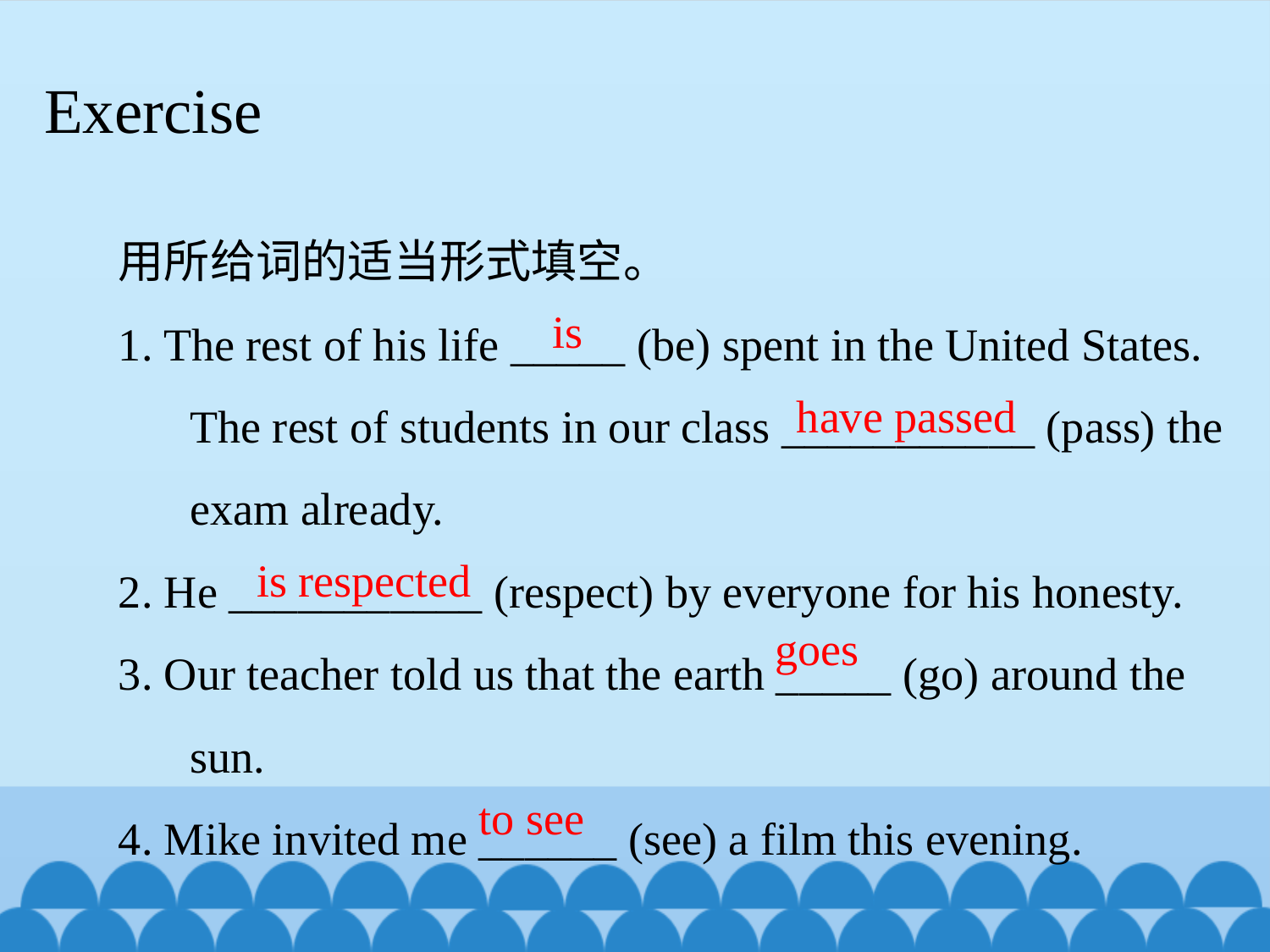

Exercise
用所给词的适当形式填空。
1. The rest of his life _____ (be) spent in the United States. The rest of students in our class ___________ (pass) the exam already.
2. He ___________ (respect) by everyone for his honesty.
3. Our teacher told us that the earth _____ (go) around the sun.
4. Mike invited me ______ (see) a film this evening.
is
 have passed
 is respected
 goes
 to see